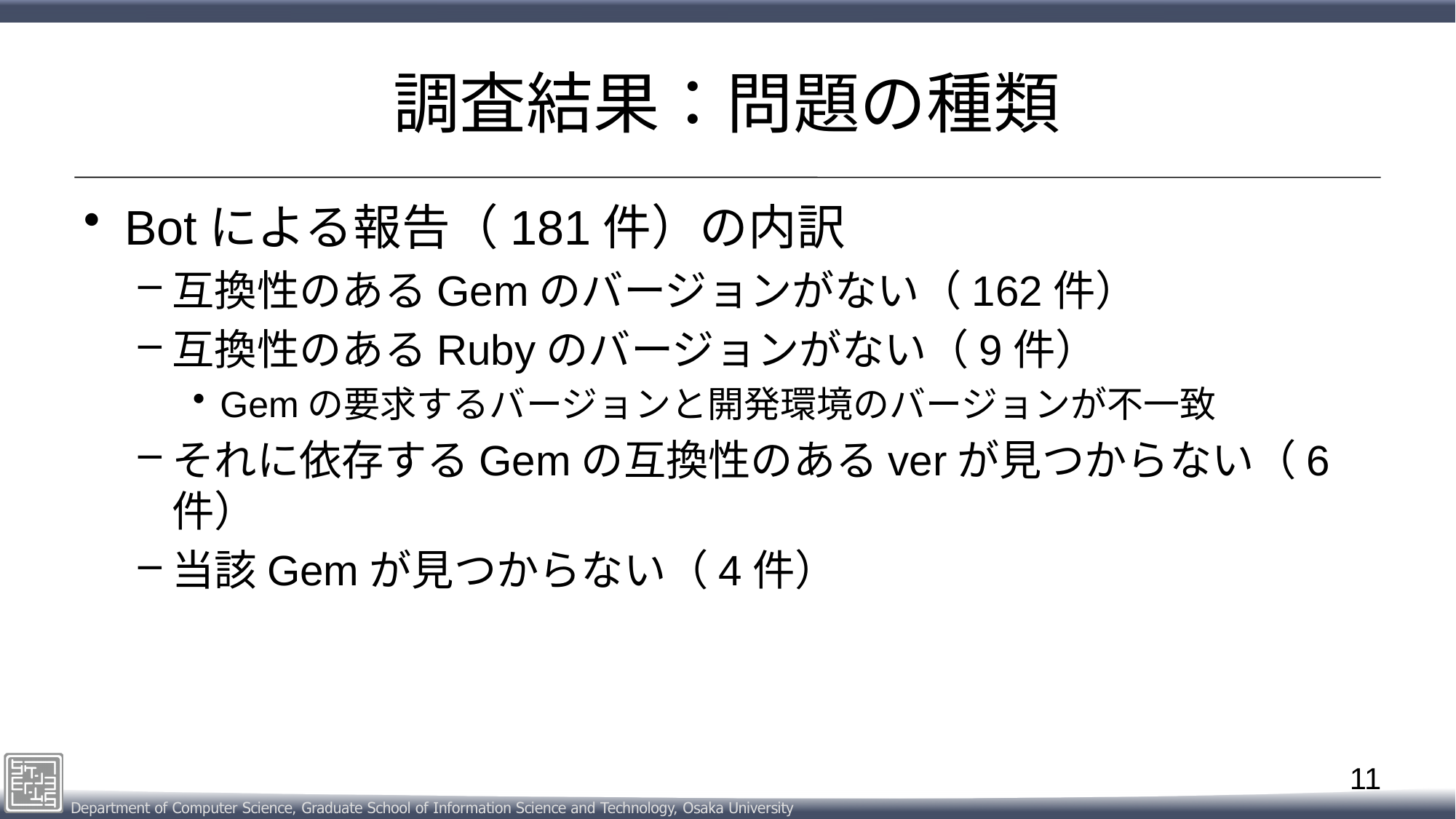

# 調査結果：問題の種類
Botによる報告（181件）の内訳
互換性のあるGemのバージョンがない（162件）
互換性のあるRubyのバージョンがない（9件）
Gemの要求するバージョンと開発環境のバージョンが不一致
それに依存するGemの互換性のあるverが見つからない（6件）
当該Gemが見つからない（4件）
11